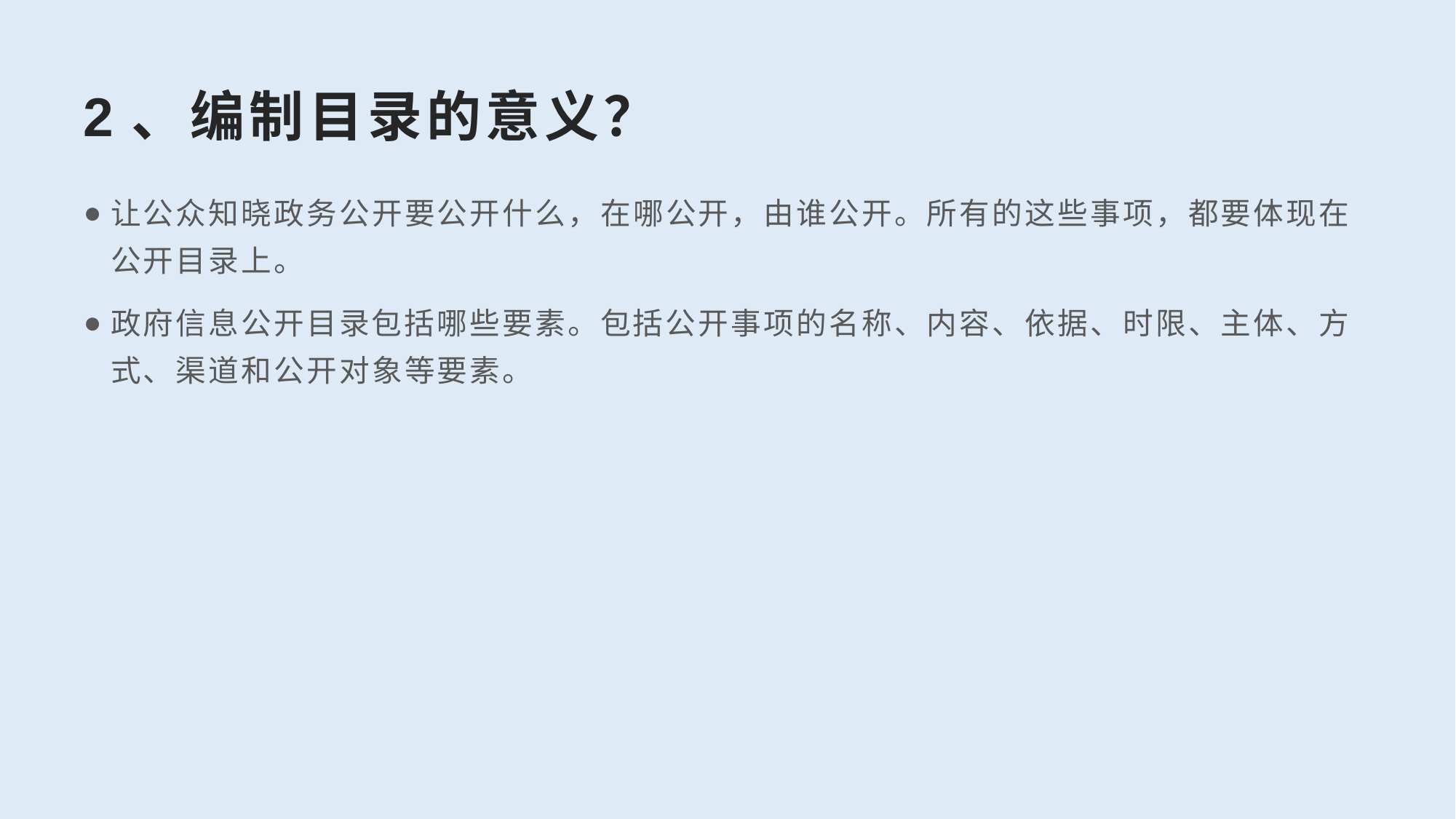

# 2、编制目录的意义？
让公众知晓政务公开要公开什么，在哪公开，由谁公开。所有的这些事项，都要体现在公开目录上。
政府信息公开目录包括哪些要素。包括公开事项的名称、内容、依据、时限、主体、方式、渠道和公开对象等要素。